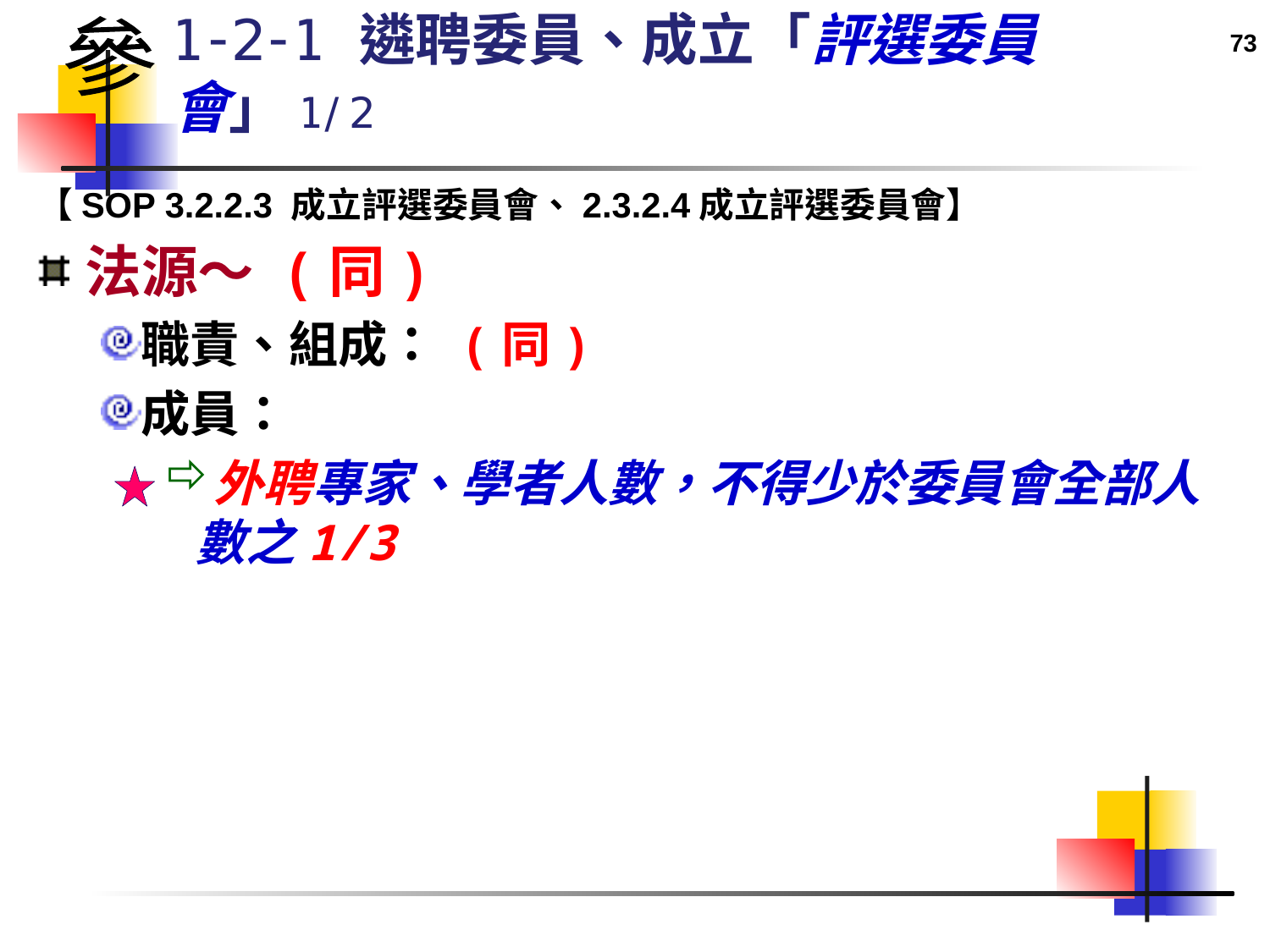

73
參
# 1-2-1 遴聘委員、成立「評選委員會」1/2
【SOP 3.2.2.3 成立評選委員會、2.3.2.4成立評選委員會】
法源～ (同)
職責、組成： (同)
成員：
外聘專家、學者人數，不得少於委員會全部人數之1/3